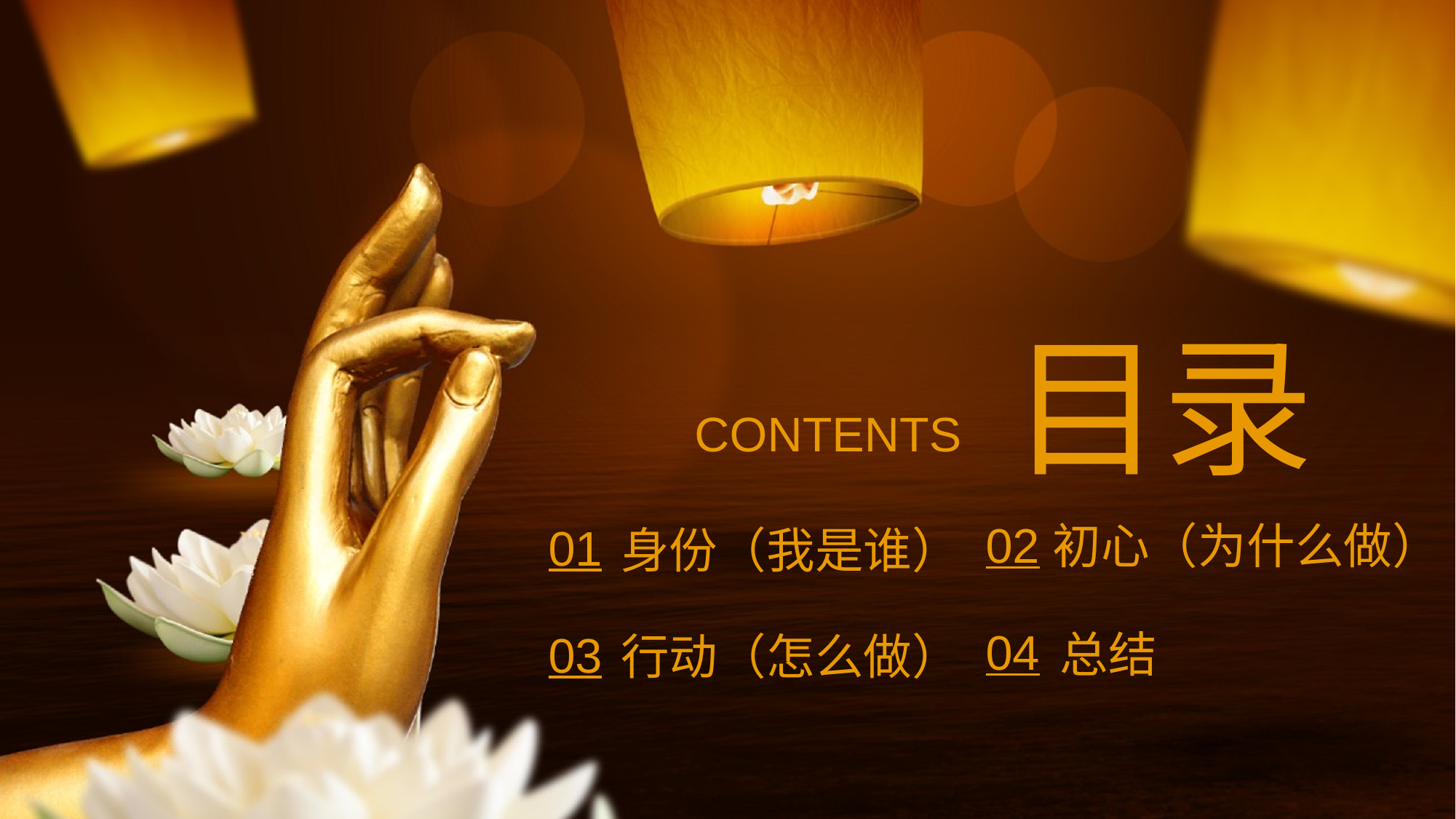

目录
CONTENTS
02
初心（为什么做）
01
身份（我是谁）
04
总结
03
行动（怎么做）